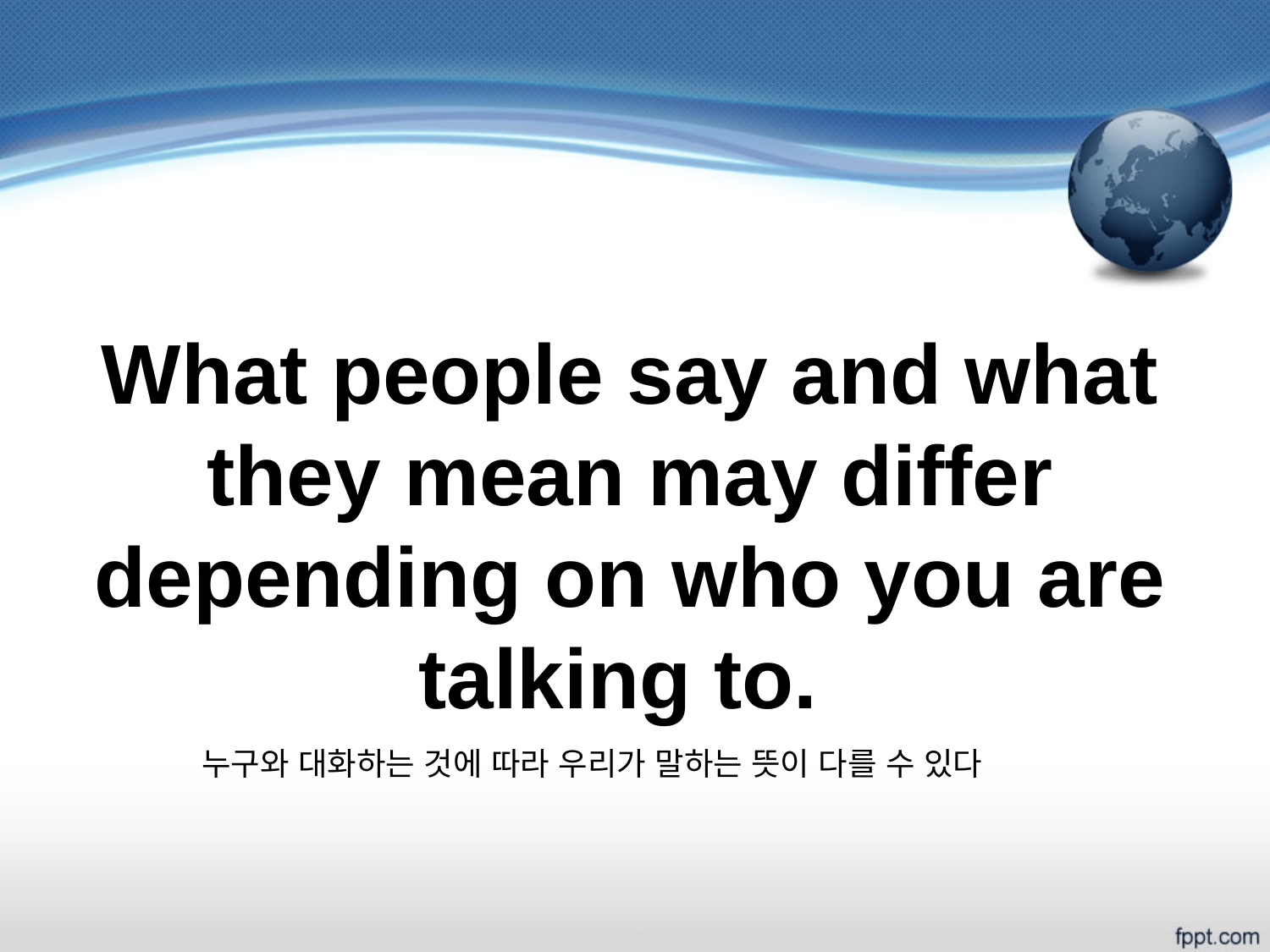

#

What people say and what they mean may differ depending on who you are talking to.
누구와 대화하는 것에 따라 우리가 말하는 뜻이 다를 수 있다